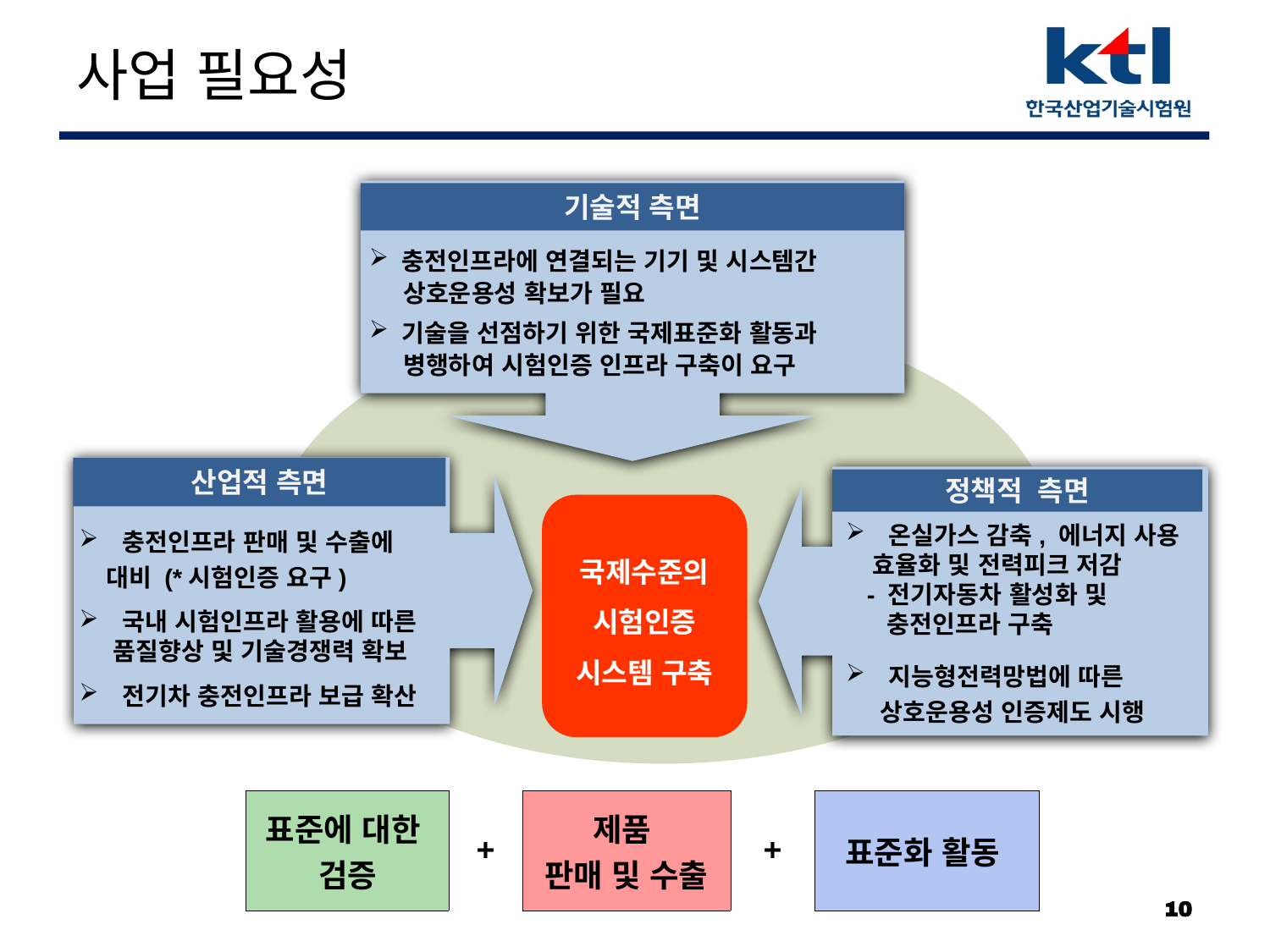

# 사업 필요성

기술적 측면
 충전인프라에 연결되는 기기 및 시스템간
    상호운용성 확보가 필요

 기술을 선점하기 위한 국제표준화 활동과
    병행하여 시험인증 인프라 구축이 요구

산업적 측면

정책적  측면

 온실가스 감축, 에너지 사용
   효율화 및 전력피크 저감
   - 전기자동차 활성화 및
     충전인프라 구축

 지능형전력망법에 따른
    상호운용성 인증제도 시행
 충전인프라 판매 및 수출에
   대비 (*시험인증 요구)
 국내 시험인프라 활용에 따른
    품질향상 및 기술경쟁력 확보
 전기차 충전인프라 보급 확산
국제수준의
시험인증
시스템 구축

| 표준에 대한 검증 | + | 제품 판매 및 수출 | + | 표준화 활동 |
| --- | --- | --- | --- | --- |
10